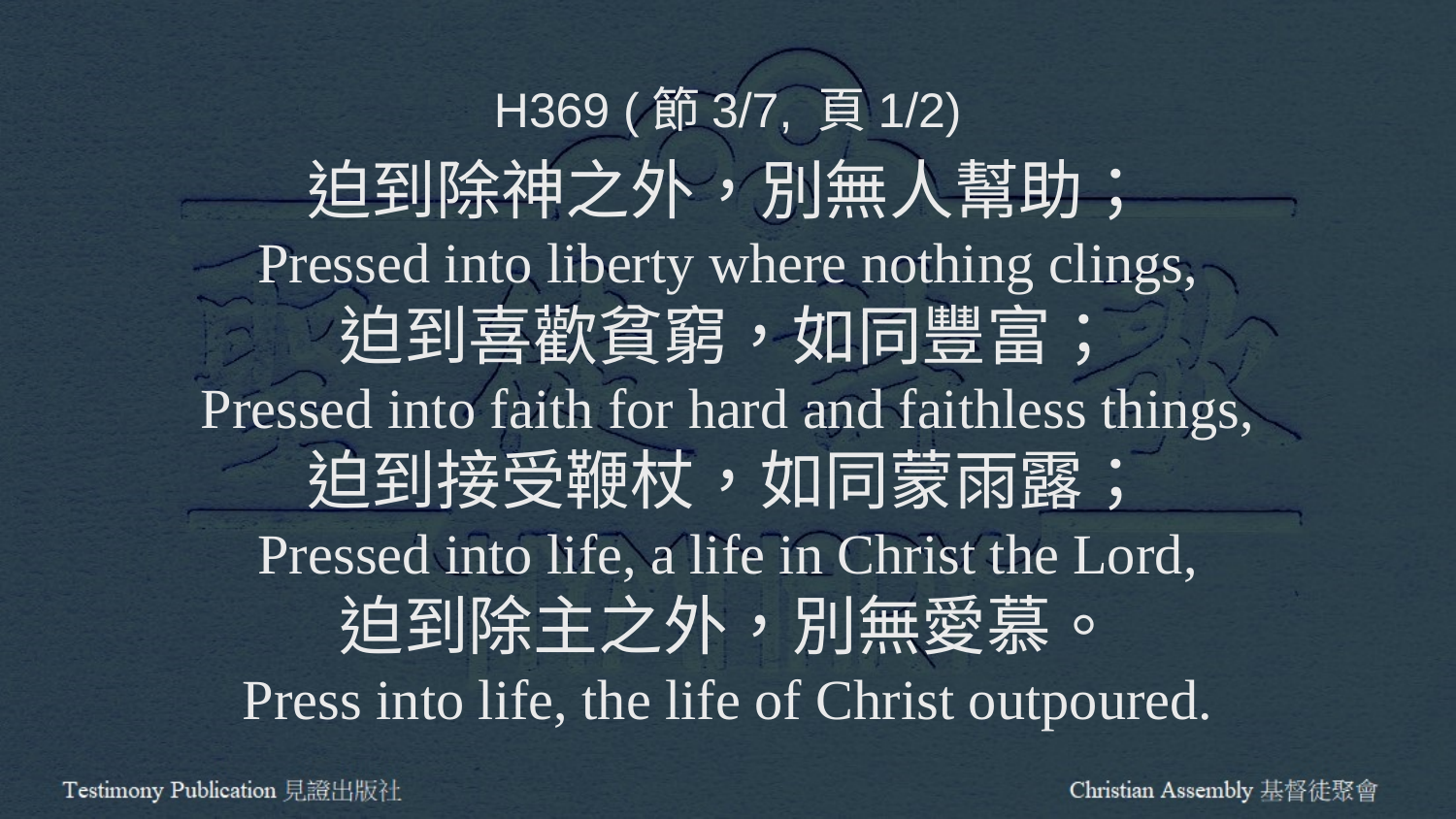

H369 (節3/7, 頁1/2)
迫到除神之外，別無人幫助；
Pressed into liberty where nothing clings,
迫到喜歡貧窮，如同豐富；
Pressed into faith for hard and faithless things,
迫到接受鞭杖，如同蒙雨露；
Pressed into life, a life in Christ the Lord,
迫到除主之外，別無愛慕。
Press into life, the life of Christ outpoured.